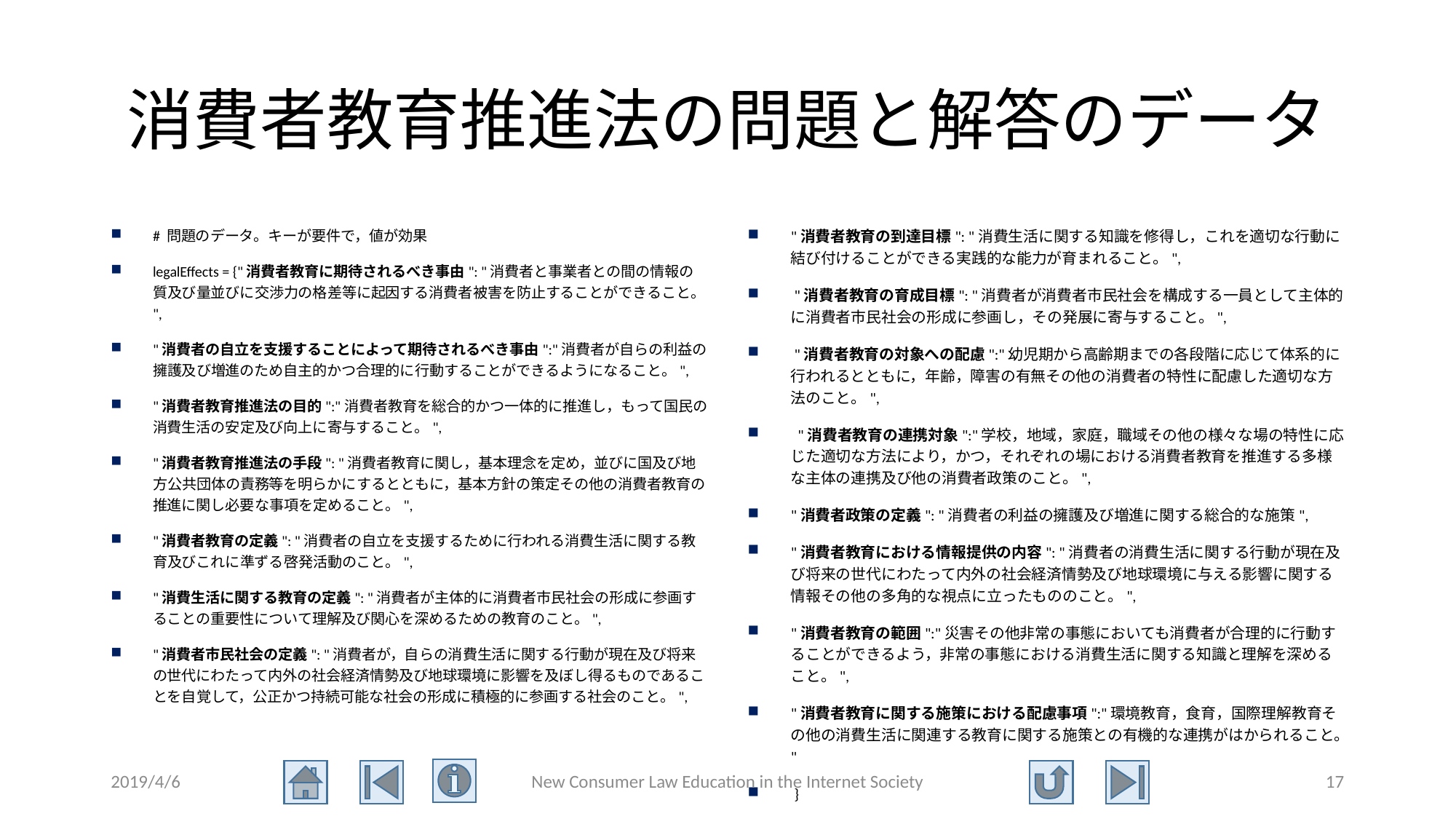

# 消費者教育推進法の問題と解答のデータ
# 問題のデータ。キーが要件で，値が効果
legalEffects = {"消費者教育に期待されるべき事由": "消費者と事業者との間の情報の質及び量並びに交渉力の格差等に起因する消費者被害を防止することができること。",
"消費者の自立を支援することによって期待されるべき事由":"消費者が自らの利益の擁護及び増進のため自主的かつ合理的に行動することができるようになること。",
"消費者教育推進法の目的":"消費者教育を総合的かつ一体的に推進し，もって国民の消費生活の安定及び向上に寄与すること。",
"消費者教育推進法の手段": "消費者教育に関し，基本理念を定め，並びに国及び地方公共団体の責務等を明らかにするとともに，基本方針の策定その他の消費者教育の推進に関し必要な事項を定めること。",
"消費者教育の定義": "消費者の自立を支援するために行われる消費生活に関する教育及びこれに準ずる啓発活動のこと。",
"消費生活に関する教育の定義": "消費者が主体的に消費者市民社会の形成に参画することの重要性について理解及び関心を深めるための教育のこと。",
"消費者市民社会の定義": "消費者が，自らの消費生活に関する行動が現在及び将来の世代にわたって内外の社会経済情勢及び地球環境に影響を及ぼし得るものであることを自覚して，公正かつ持続可能な社会の形成に積極的に参画する社会のこと。",
"消費者教育の到達目標": "消費生活に関する知識を修得し，これを適切な行動に結び付けることができる実践的な能力が育まれること。",
 "消費者教育の育成目標": "消費者が消費者市民社会を構成する一員として主体的に消費者市民社会の形成に参画し，その発展に寄与すること。",
 "消費者教育の対象への配慮":"幼児期から高齢期までの各段階に応じて体系的に行われるとともに，年齢，障害の有無その他の消費者の特性に配慮した適切な方法のこと。",
  "消費者教育の連携対象":"学校，地域，家庭，職域その他の様々な場の特性に応じた適切な方法により，かつ，それぞれの場における消費者教育を推進する多様な主体の連携及び他の消費者政策のこと。",
"消費者政策の定義": "消費者の利益の擁護及び増進に関する総合的な施策",
"消費者教育における情報提供の内容": "消費者の消費生活に関する行動が現在及び将来の世代にわたって内外の社会経済情勢及び地球環境に与える影響に関する情報その他の多角的な視点に立ったもののこと。",
"消費者教育の範囲":"災害その他非常の事態においても消費者が合理的に行動することができるよう，非常の事態における消費生活に関する知識と理解を深めること。",
"消費者教育に関する施策における配慮事項":"環境教育，食育，国際理解教育その他の消費生活に関連する教育に関する施策との有機的な連携がはかられること。"
 }
2019/4/6
New Consumer Law Education in the Internet Society
17